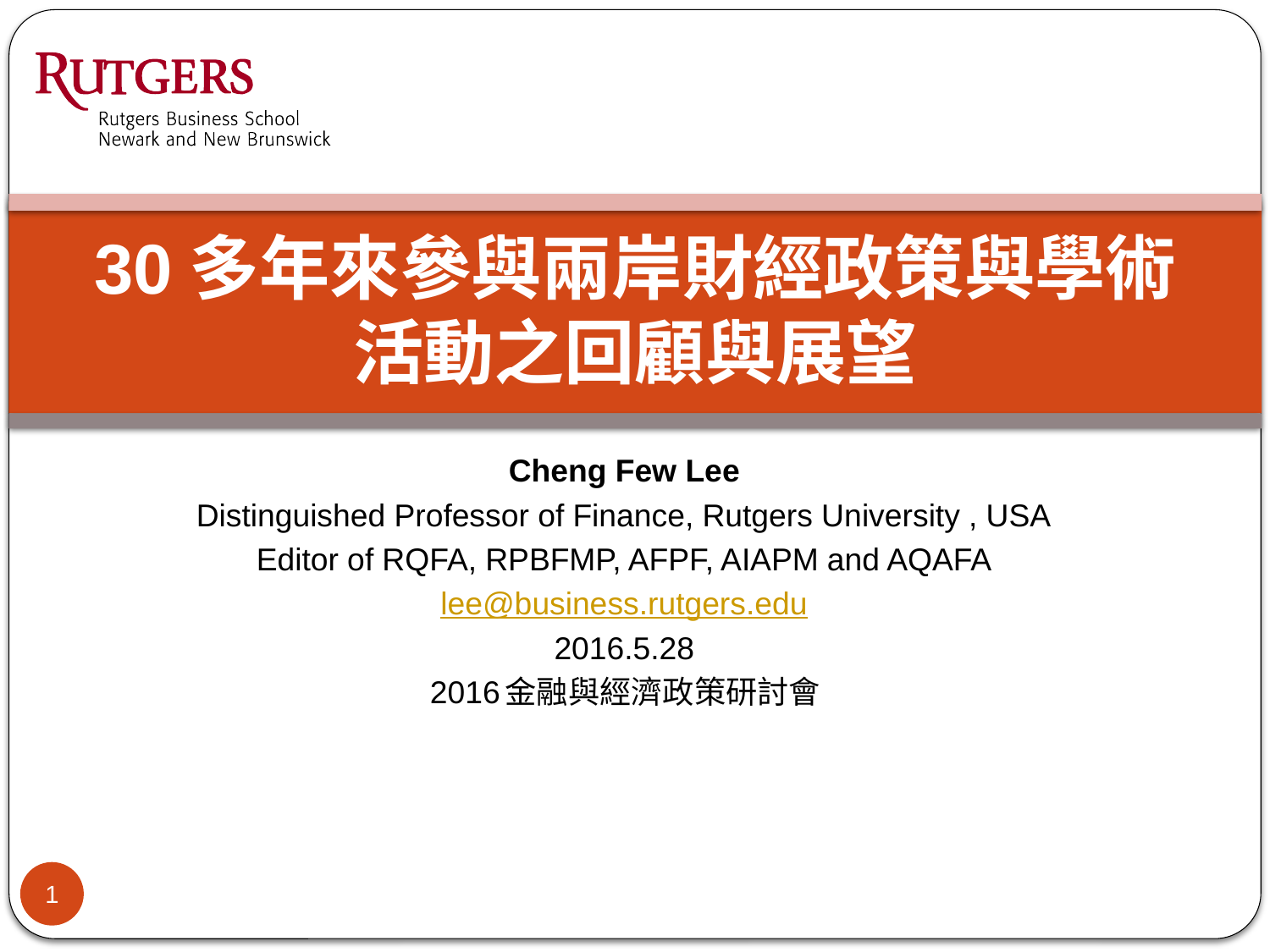

# 30多年來參與兩岸財經政策與學術活動之回顧與展望
Cheng Few Lee
Distinguished Professor of Finance, Rutgers University , USA
Editor of RQFA, RPBFMP, AFPF, AIAPM and AQAFA
lee@business.rutgers.edu
2016.5.28
 2016金融與經濟政策研討會

1